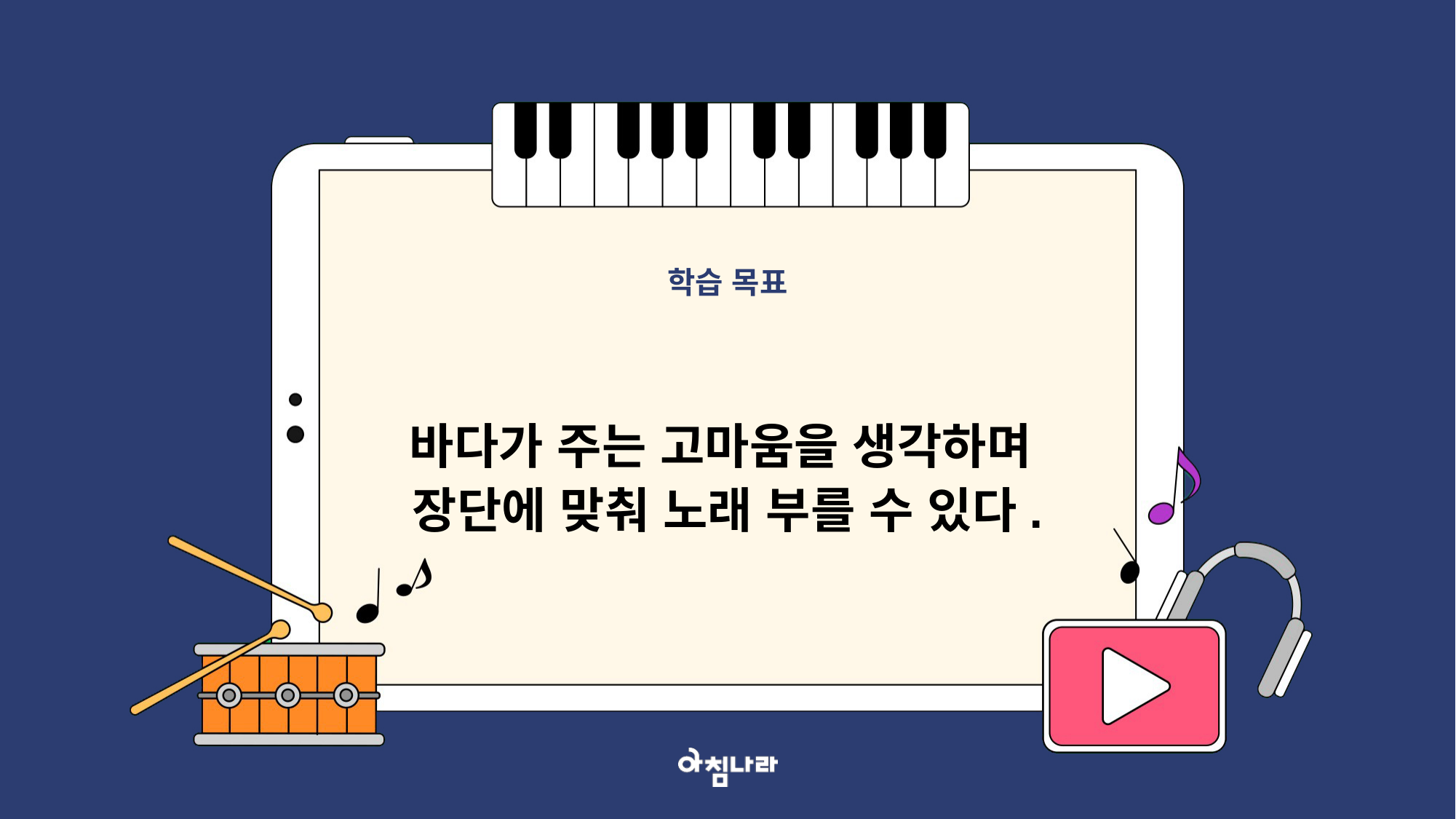

학습 목표
바다가 주는 고마움을 생각하며
장단에 맞춰 노래 부를 수 있다.